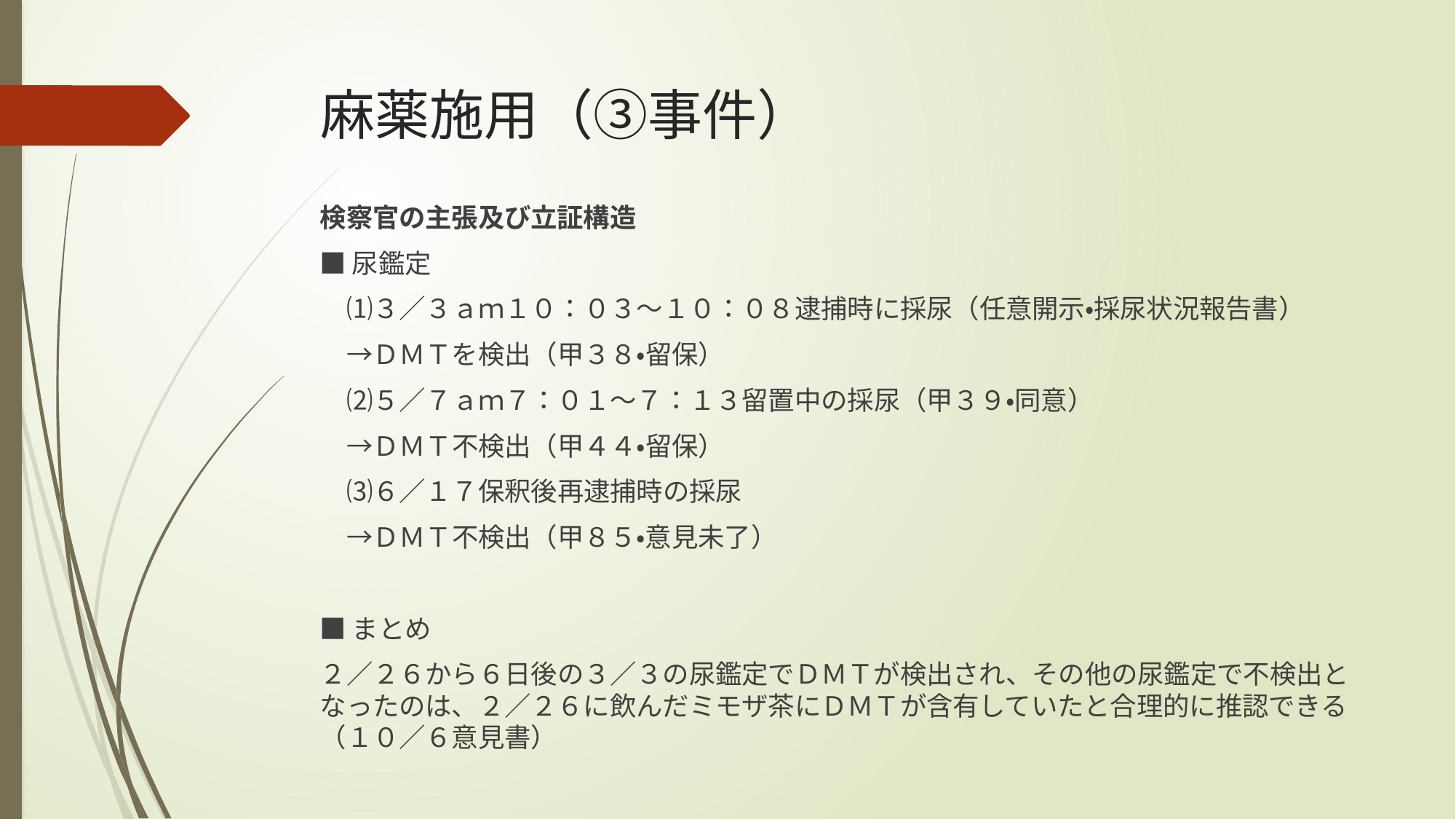

# 麻薬施用（③事件）
検察官の主張及び立証構造
■尿鑑定
　⑴３／３ａｍ１０：０３～１０：０８逮捕時に採尿（任意開示・採尿状況報告書）
　→ＤＭＴを検出（甲３８・留保）
　⑵５／７ａｍ７：０１～７：１３留置中の採尿（甲３９・同意）
　→ＤＭＴ不検出（甲４４・留保）
　⑶６／１７保釈後再逮捕時の採尿
　→ＤＭＴ不検出（甲８５・意見未了）

■まとめ
２／２６から６日後の３／３の尿鑑定でＤＭＴが検出され、その他の尿鑑定で不検出となったのは、２／２６に飲んだミモザ茶にＤＭＴが含有していたと合理的に推認できる（１０／６意見書）